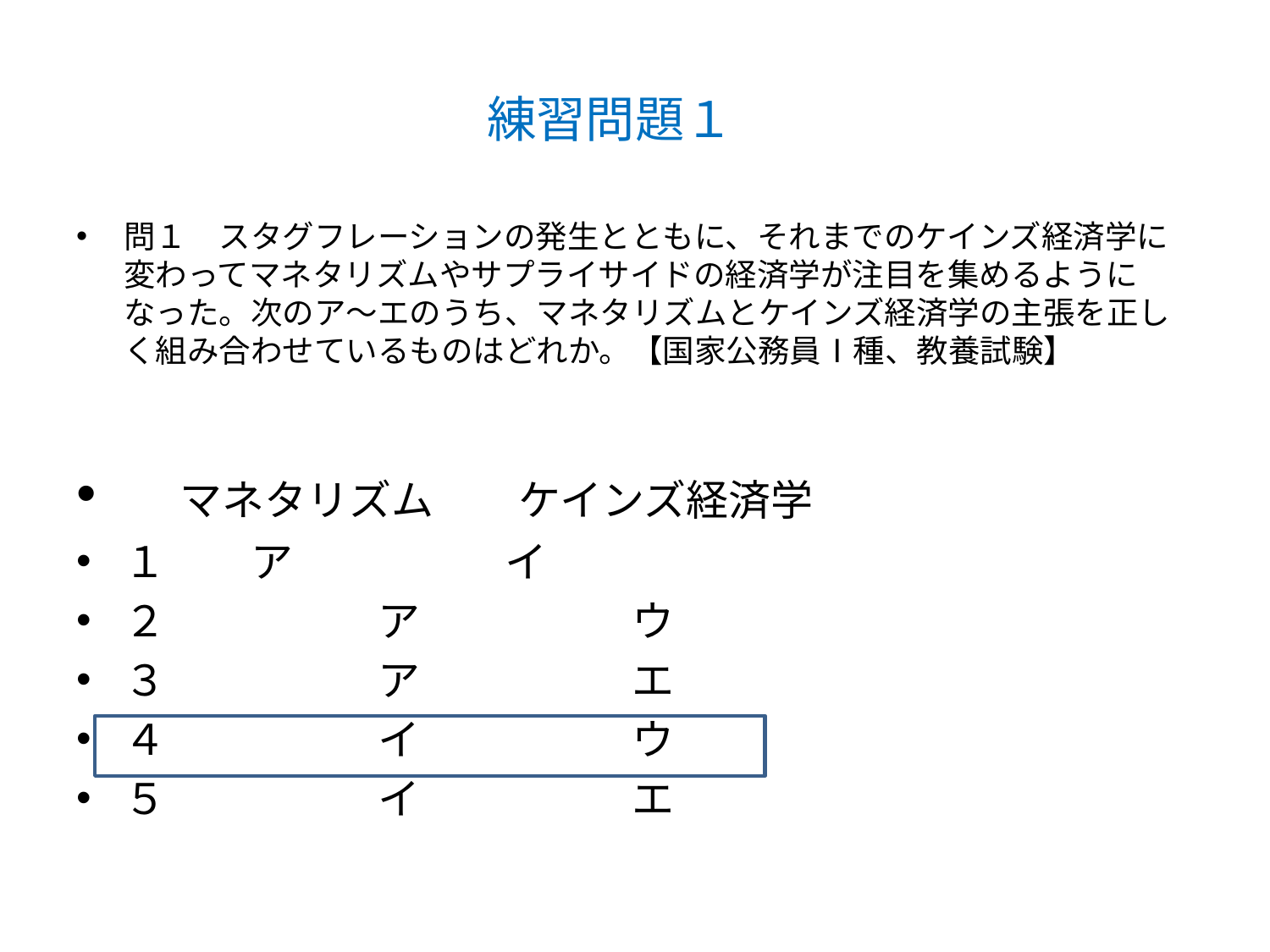

# 練習問題１

問１　スタグフレーションの発生とともに、それまでのケインズ経済学に変わってマネタリズムやサプライサイドの経済学が注目を集めるようになった。次のア～エのうち、マネタリズムとケインズ経済学の主張を正しく組み合わせているものはどれか。【国家公務員Ⅰ種、教養試験】

　マネタリズム　　ケインズ経済学
１　	ア		イ
２		ア		ウ
３		ア		エ
４		イ		ウ
５		イ		エ